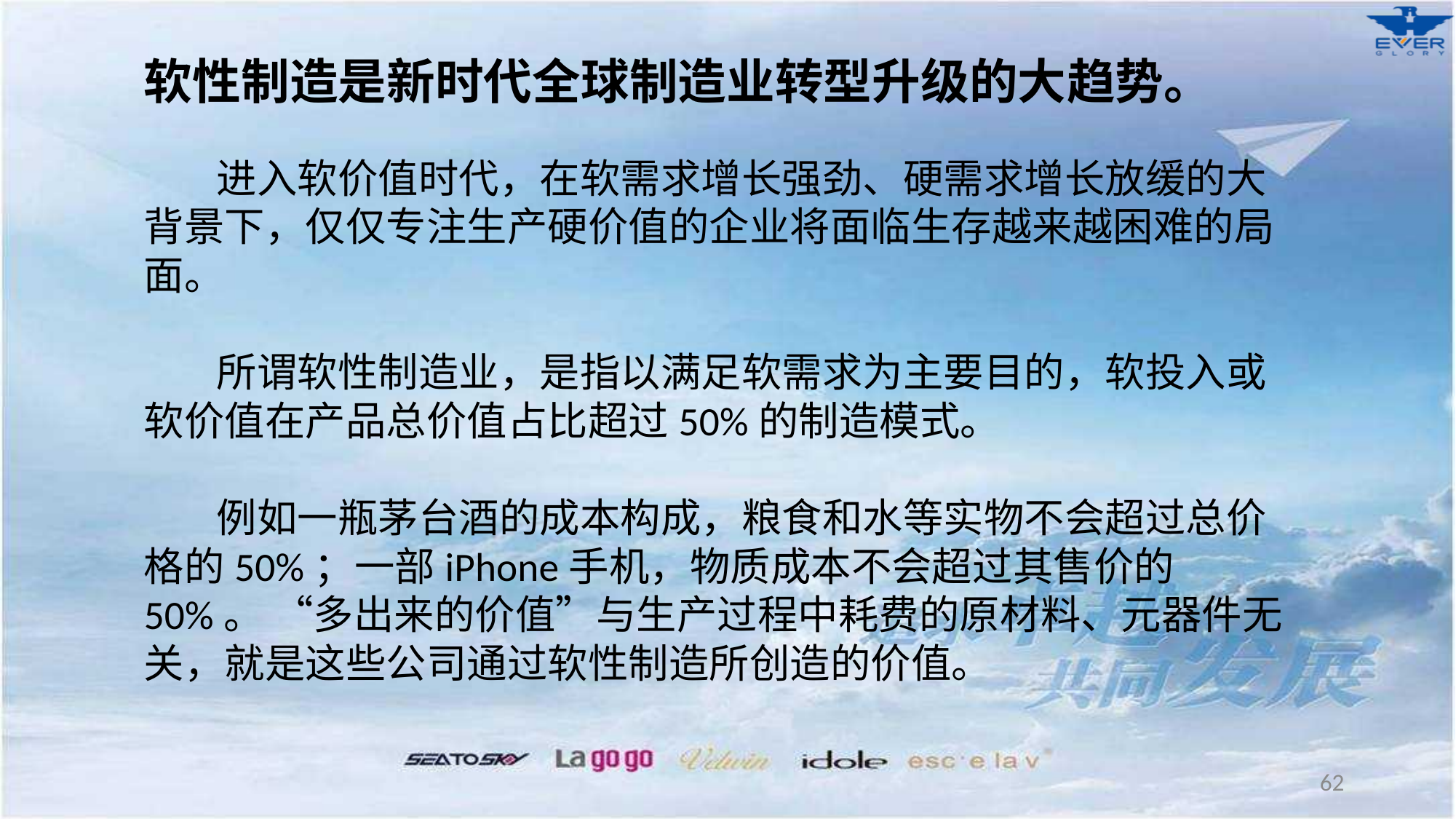

软性制造是新时代全球制造业转型升级的大趋势。

进入软价值时代，在软需求增长强劲、硬需求增长放缓的大背景下，仅仅专注生产硬价值的企业将面临生存越来越困难的局面。

所谓软性制造业，是指以满足软需求为主要目的，软投入或软价值在产品总价值占比超过50%的制造模式。

例如一瓶茅台酒的成本构成，粮食和水等实物不会超过总价格的50%；一部iPhone手机，物质成本不会超过其售价的50%。 “多出来的价值”与生产过程中耗费的原材料、元器件无关，就是这些公司通过软性制造所创造的价值。

62